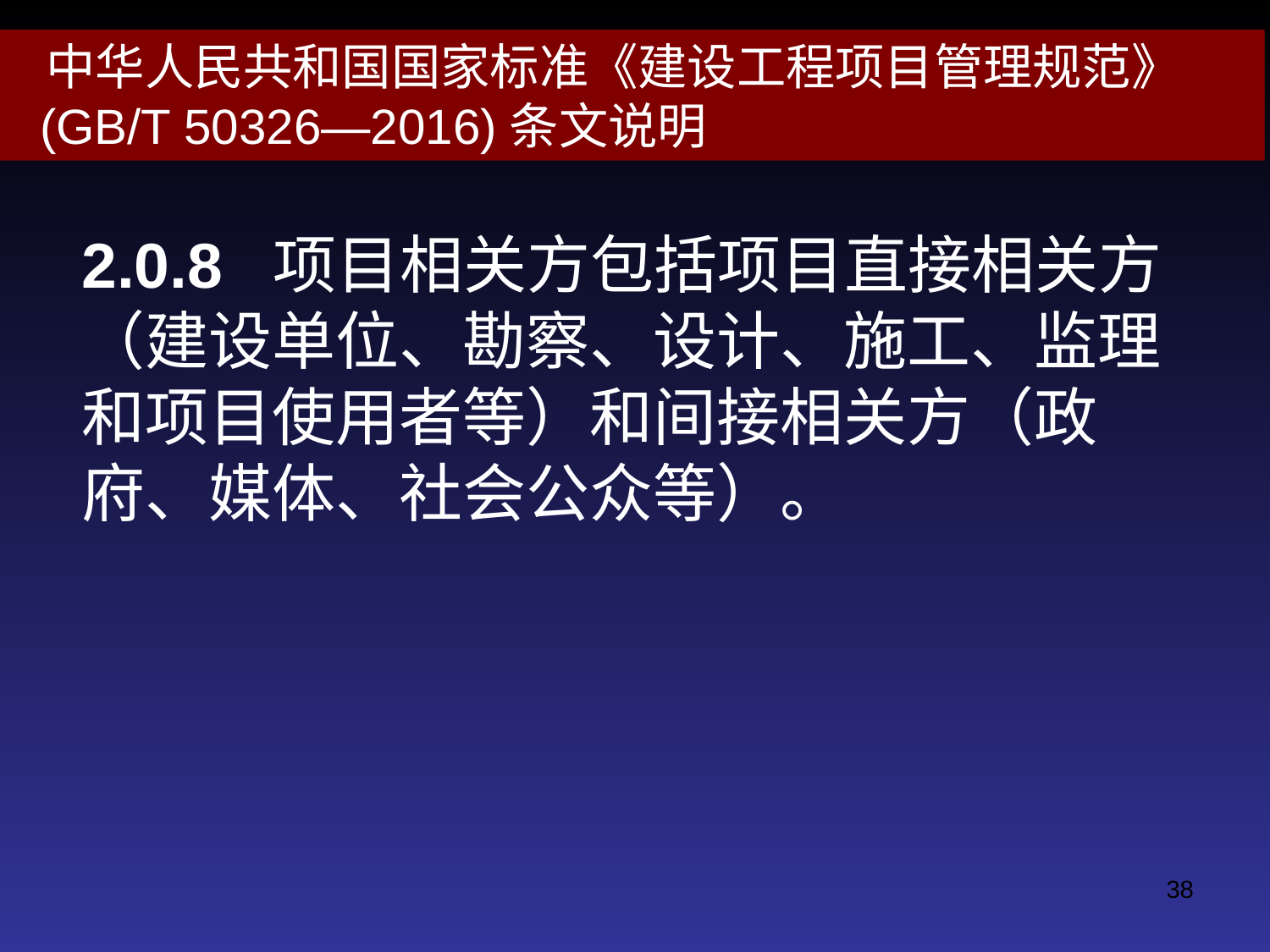

中华人民共和国国家标准《建设工程项目管理规范》
  (GB/T 50326—2016)条文说明
2.0.8  项目相关方包括项目直接相关方（建设单位、勘察、设计、施工、监理和项目使用者等）和间接相关方（政府、媒体、社会公众等）。
38